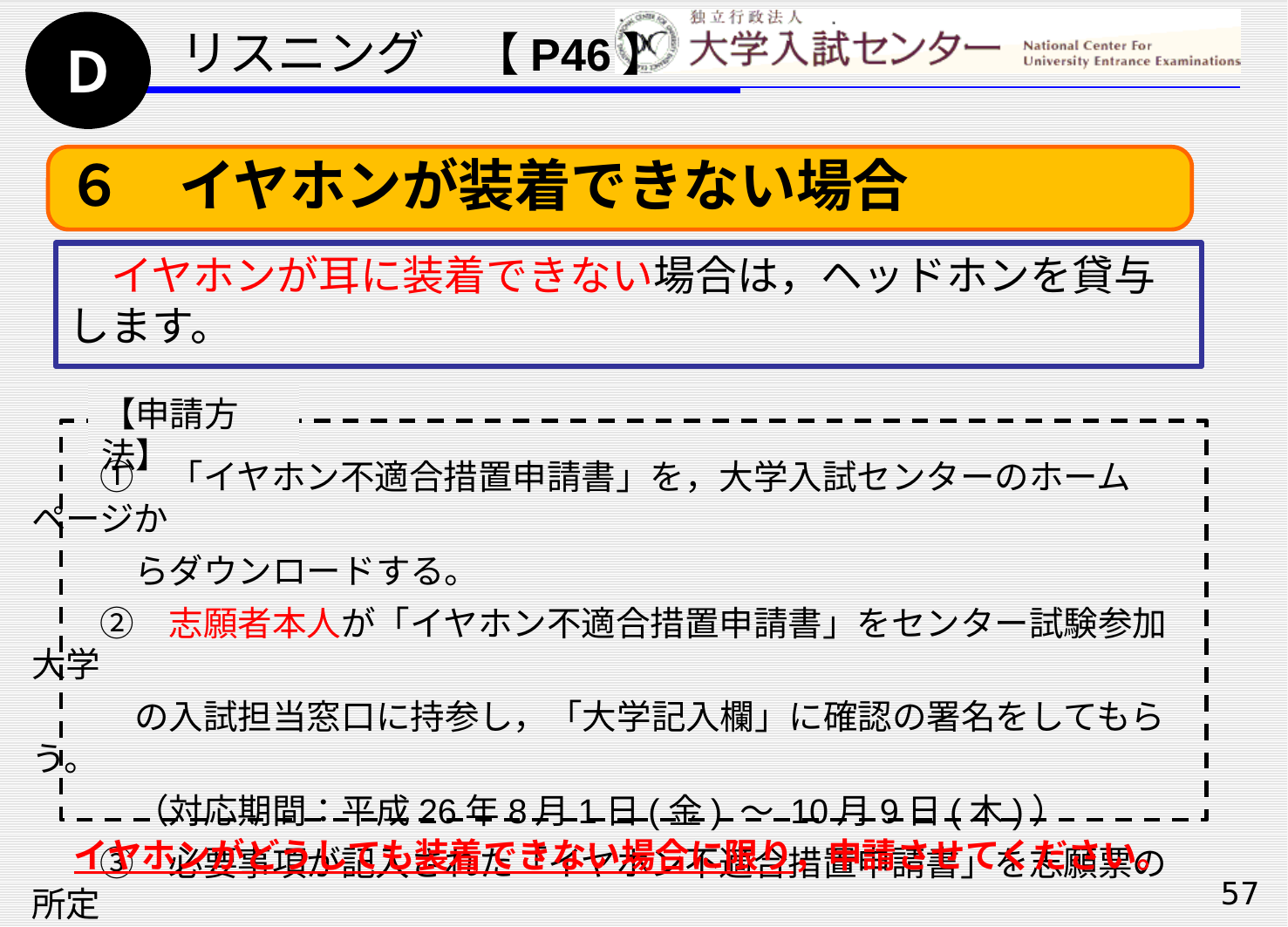

Ｄ
リスニング　【P46】
６　イヤホンが装着できない場合
　イヤホンが耳に装着できない場合は，ヘッドホンを貸与します。

　　①　「イヤホン不適合措置申請書」を，大学入試センターのホームページか
　　　らダウンロードする。
　　②　志願者本人が「イヤホン不適合措置申請書」をセンター試験参加大学
　　　の入試担当窓口に持参し，「大学記入欄」に確認の署名をしてもらう。
　　　（対応期間：平成26年8月1日(金) ～ 10月9日(木)）
　　③　必要事項が記入された「イヤホン不適合措置申請書」を志願票の所定
　　　の欄に貼り付けて出願する。
【申請方法】

イヤホンがどうしても装着できない場合に限り，申請させてください。
57